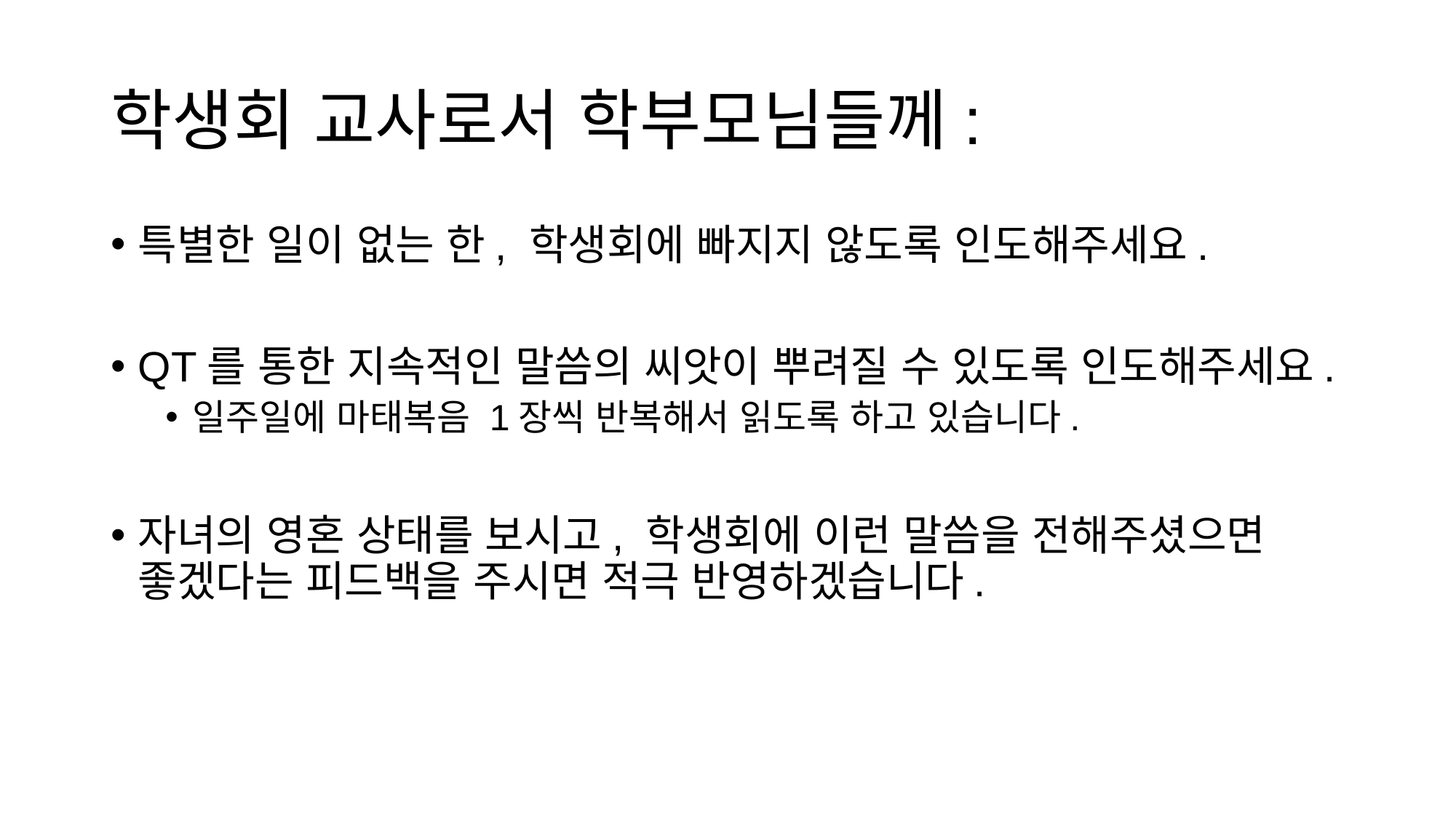

# 학생회 교사로서 학부모님들께:
특별한 일이 없는 한, 학생회에 빠지지 않도록 인도해주세요.

QT를 통한 지속적인 말씀의 씨앗이 뿌려질 수 있도록 인도해주세요.
일주일에 마태복음 1장씩 반복해서 읽도록 하고 있습니다.

자녀의 영혼 상태를 보시고, 학생회에 이런 말씀을 전해주셨으면 좋겠다는 피드백을 주시면 적극 반영하겠습니다.